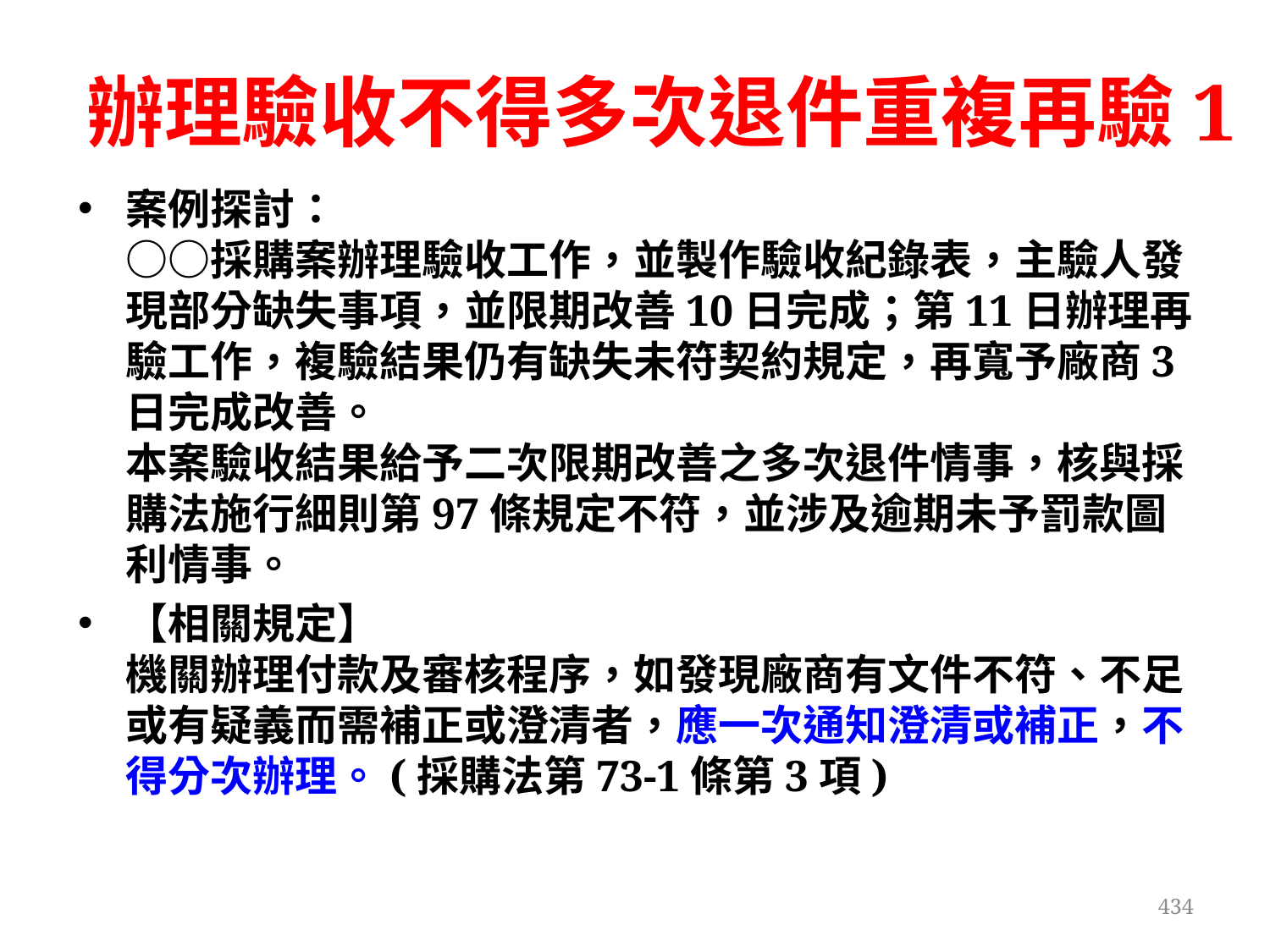

# 辦理驗收不得多次退件重複再驗1
案例探討：
○○採購案辦理驗收工作，並製作驗收紀錄表，主驗人發現部分缺失事項，並限期改善10日完成；第11日辦理再驗工作，複驗結果仍有缺失未符契約規定，再寬予廠商3日完成改善。
本案驗收結果給予二次限期改善之多次退件情事，核與採購法施行細則第97條規定不符，並涉及逾期未予罰款圖利情事。
【相關規定】
機關辦理付款及審核程序，如發現廠商有文件不符、不足或有疑義而需補正或澄清者，應一次通知澄清或補正，不得分次辦理。(採購法第73-1條第3項)

434